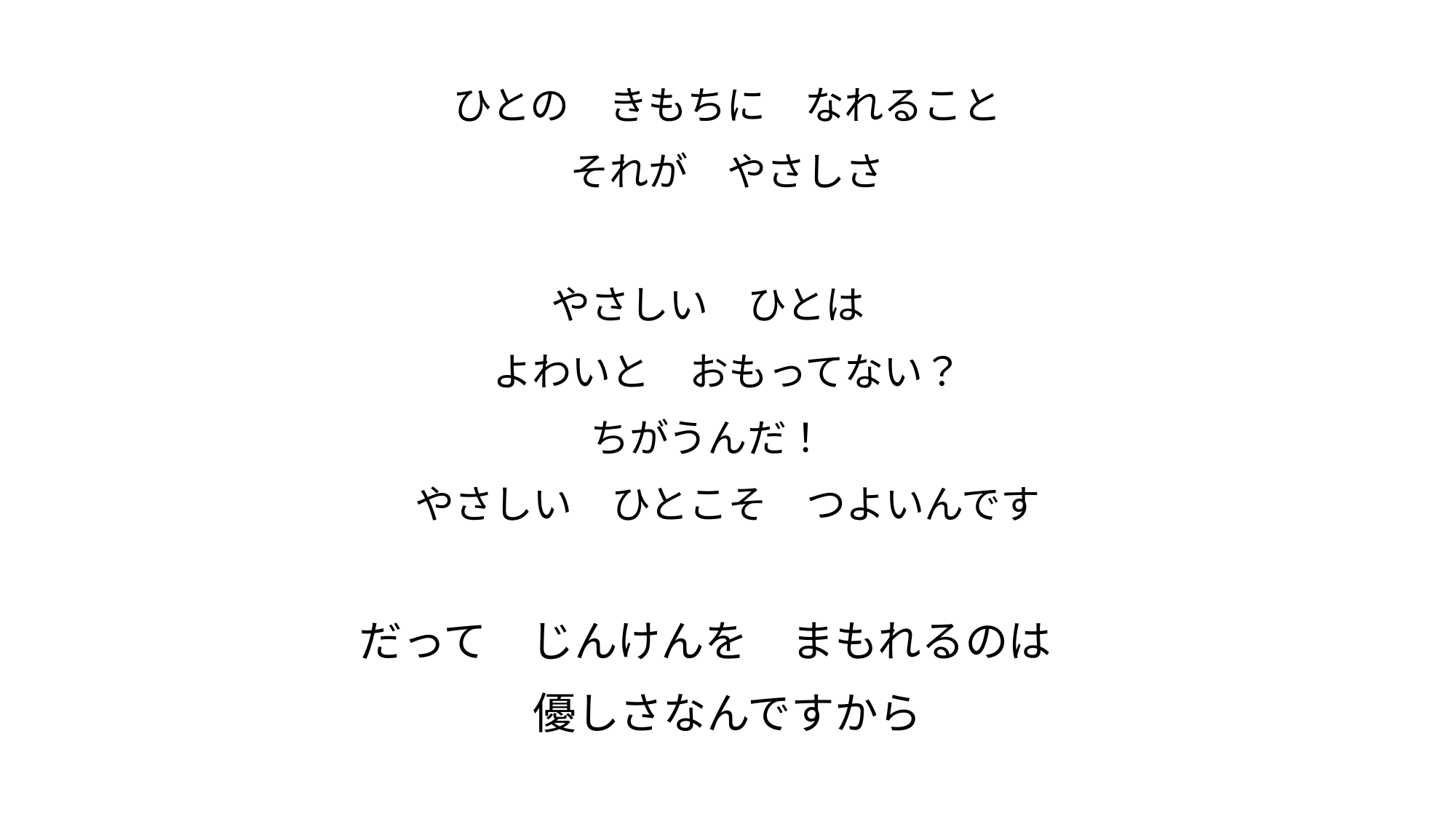

ひとの　きもちに　なれること
それが　やさしさ

やさしい　ひとは
よわいと　おもってない？
ちがうんだ！
やさしい　ひとこそ　つよいんです

だって　じんけんを　まもれるのは
優しさなんですから